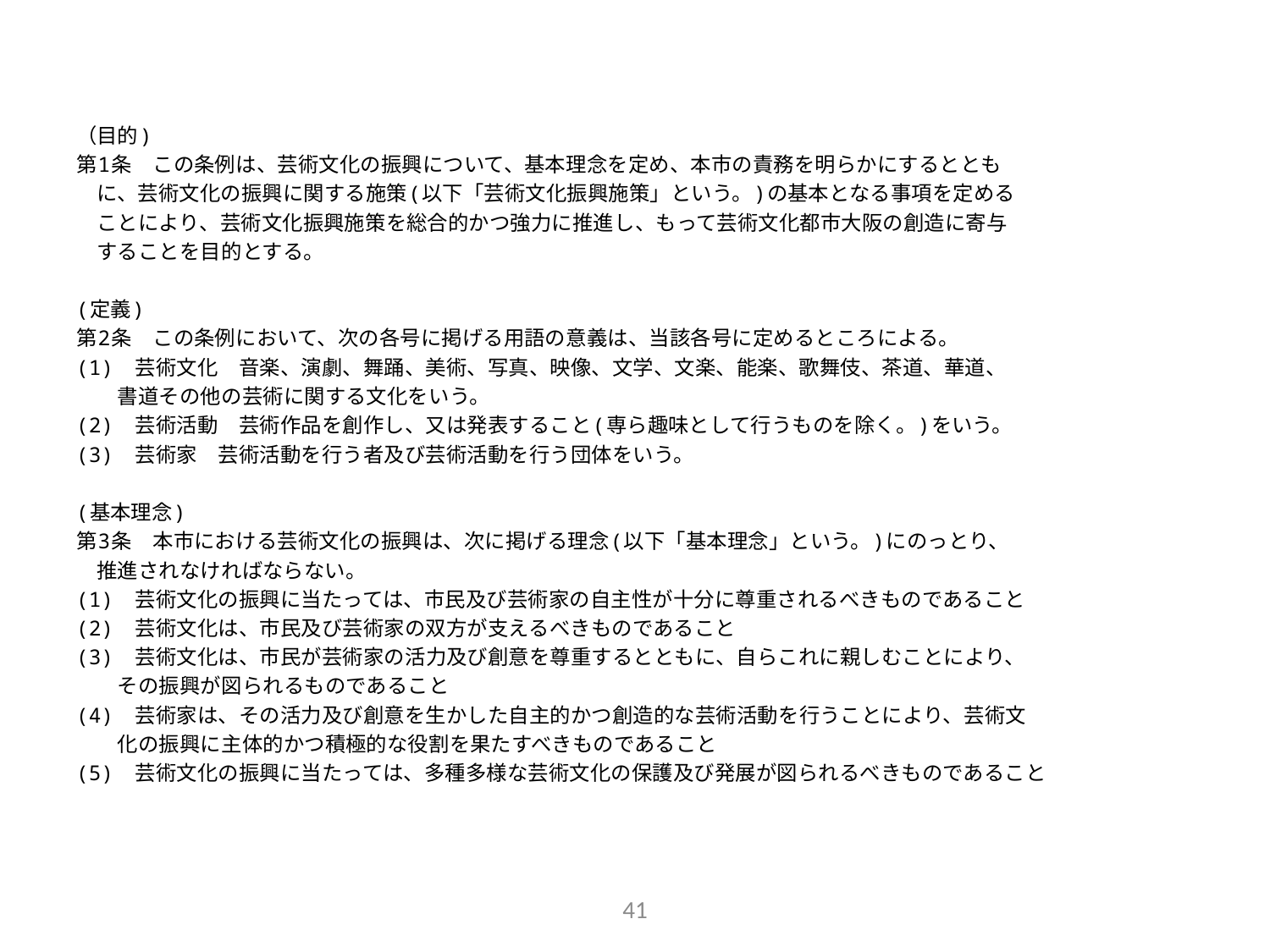

（目的)
第1条　この条例は、芸術文化の振興について、基本理念を定め、本市の責務を明らかにするととも
　に、芸術文化の振興に関する施策(以下「芸術文化振興施策」という。)の基本となる事項を定める
　ことにより、芸術文化振興施策を総合的かつ強力に推進し、もって芸術文化都市大阪の創造に寄与
　することを目的とする。

(定義)
第2条　この条例において、次の各号に掲げる用語の意義は、当該各号に定めるところによる。
(1)　芸術文化　音楽、演劇、舞踊、美術、写真、映像、文学、文楽、能楽、歌舞伎、茶道、華道、
　　書道その他の芸術に関する文化をいう。
(2)　芸術活動　芸術作品を創作し、又は発表すること(専ら趣味として行うものを除く。)をいう。
(3)　芸術家　芸術活動を行う者及び芸術活動を行う団体をいう。

(基本理念)
第3条　本市における芸術文化の振興は、次に掲げる理念(以下「基本理念」という。)にのっとり、
　推進されなければならない。
(1)　芸術文化の振興に当たっては、市民及び芸術家の自主性が十分に尊重されるべきものであること
(2)　芸術文化は、市民及び芸術家の双方が支えるべきものであること
(3)　芸術文化は、市民が芸術家の活力及び創意を尊重するとともに、自らこれに親しむことにより、
　　その振興が図られるものであること
(4)　芸術家は、その活力及び創意を生かした自主的かつ創造的な芸術活動を行うことにより、芸術文
　　化の振興に主体的かつ積極的な役割を果たすべきものであること
(5)　芸術文化の振興に当たっては、多種多様な芸術文化の保護及び発展が図られるべきものであること
41